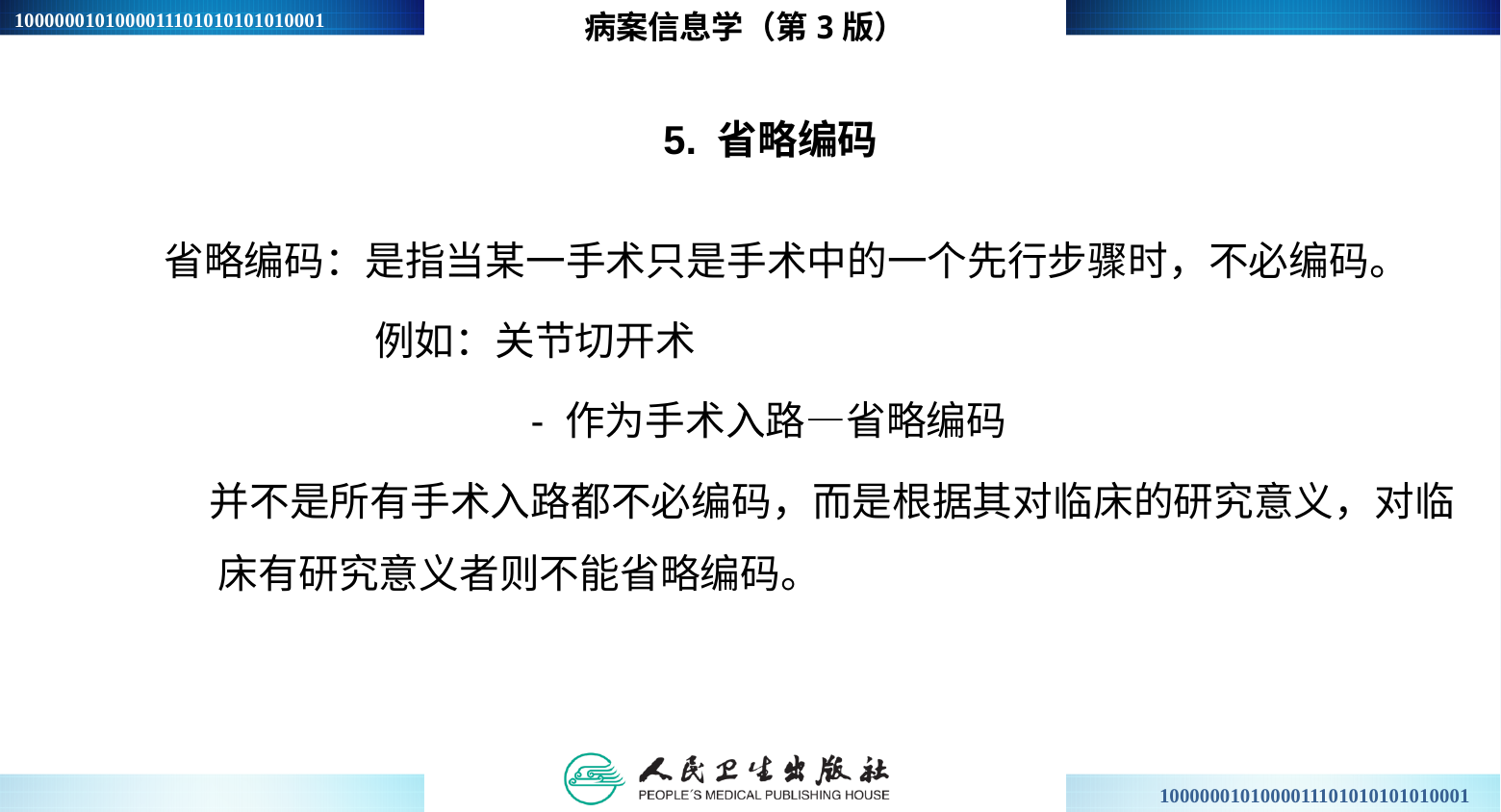

病案信息学（第3版）
# 5. 省略编码
省略编码：是指当某一手术只是手术中的一个先行步骤时，不必编码。
         　　　例如：关节切开术
     　　                         - 作为手术入路—省略编码
    并不是所有手术入路都不必编码，而是根据其对临床的研究意义，对临床有研究意义者则不能省略编码。